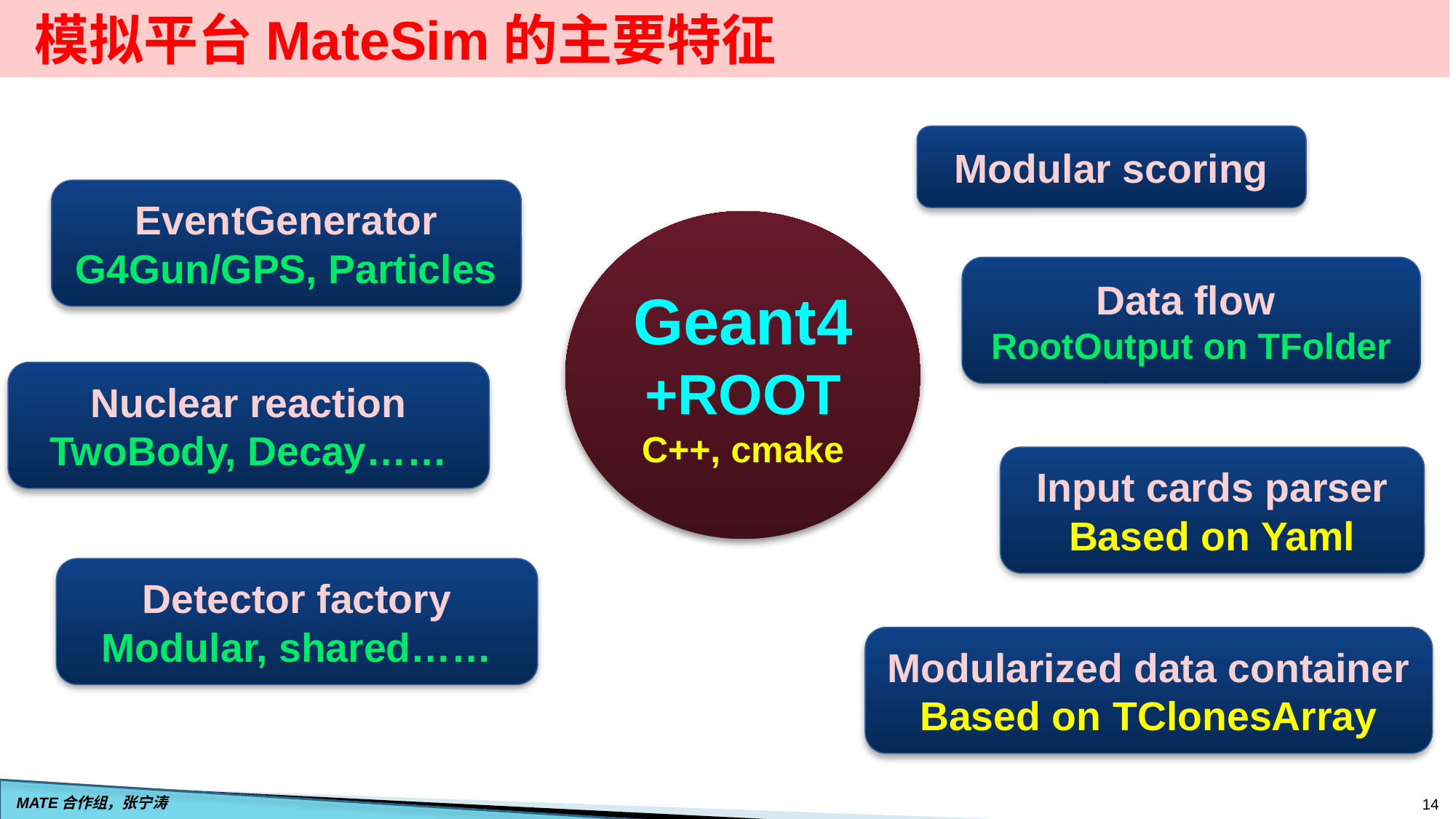

模拟平台MateSim的主要特征
Modular scoring
EventGenerator
G4Gun/GPS, Particles
Geant4
+ROOT
C++, cmake
Data flow
RootOutput on TFolder
Nuclear reaction
TwoBody, Decay……
Input cards parser
Based on Yaml
Detector factory
Modular, shared……
Modularized data container
Based on TClonesArray
14